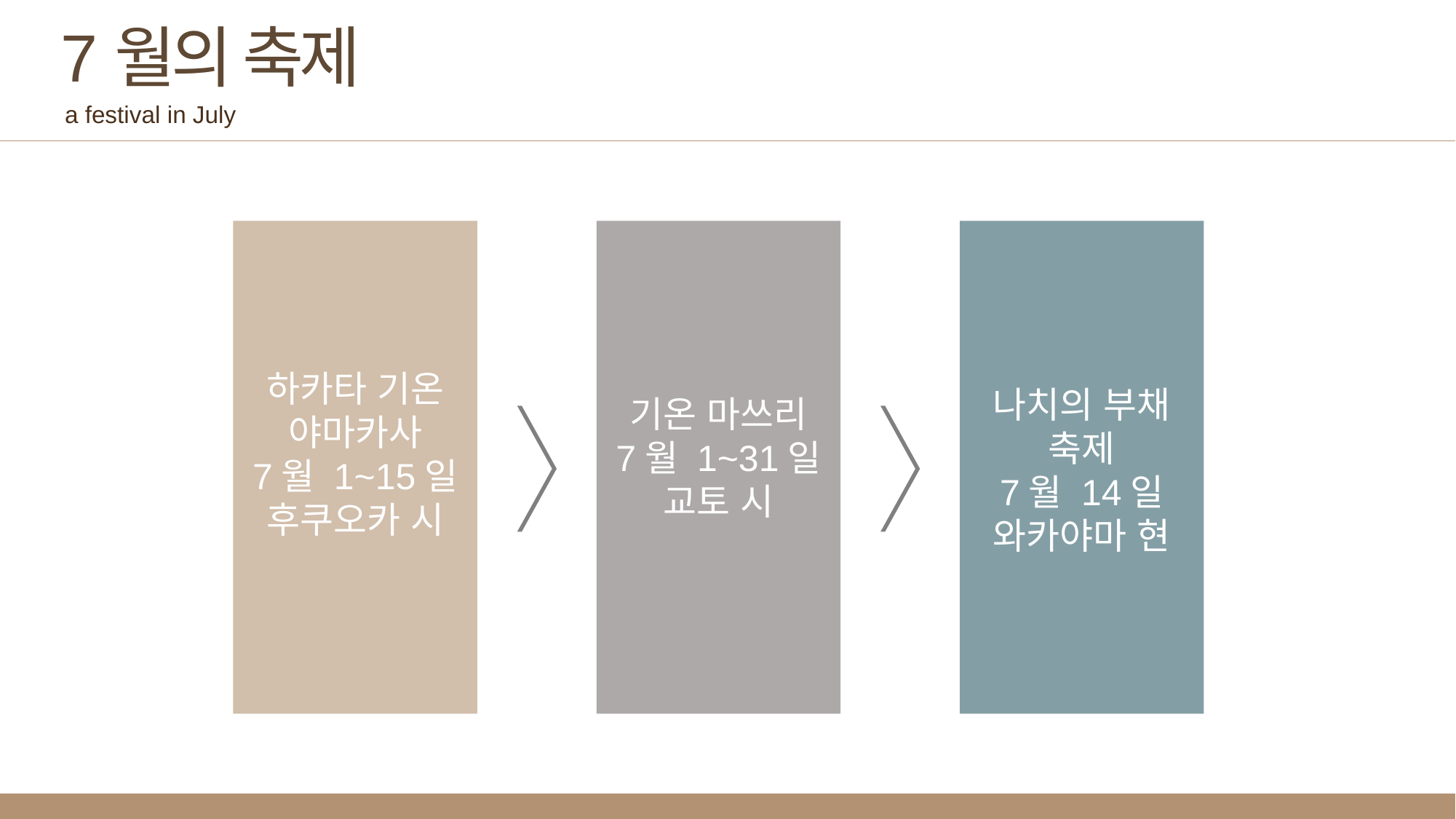

7월의 축제
a festival in July

하카타 기온
야마카사
7월 1~15일
후쿠오카 시
나치의 부채
축제
7월 14일
와카야마 현
기온 마쓰리
7월 1~31일
교토 시